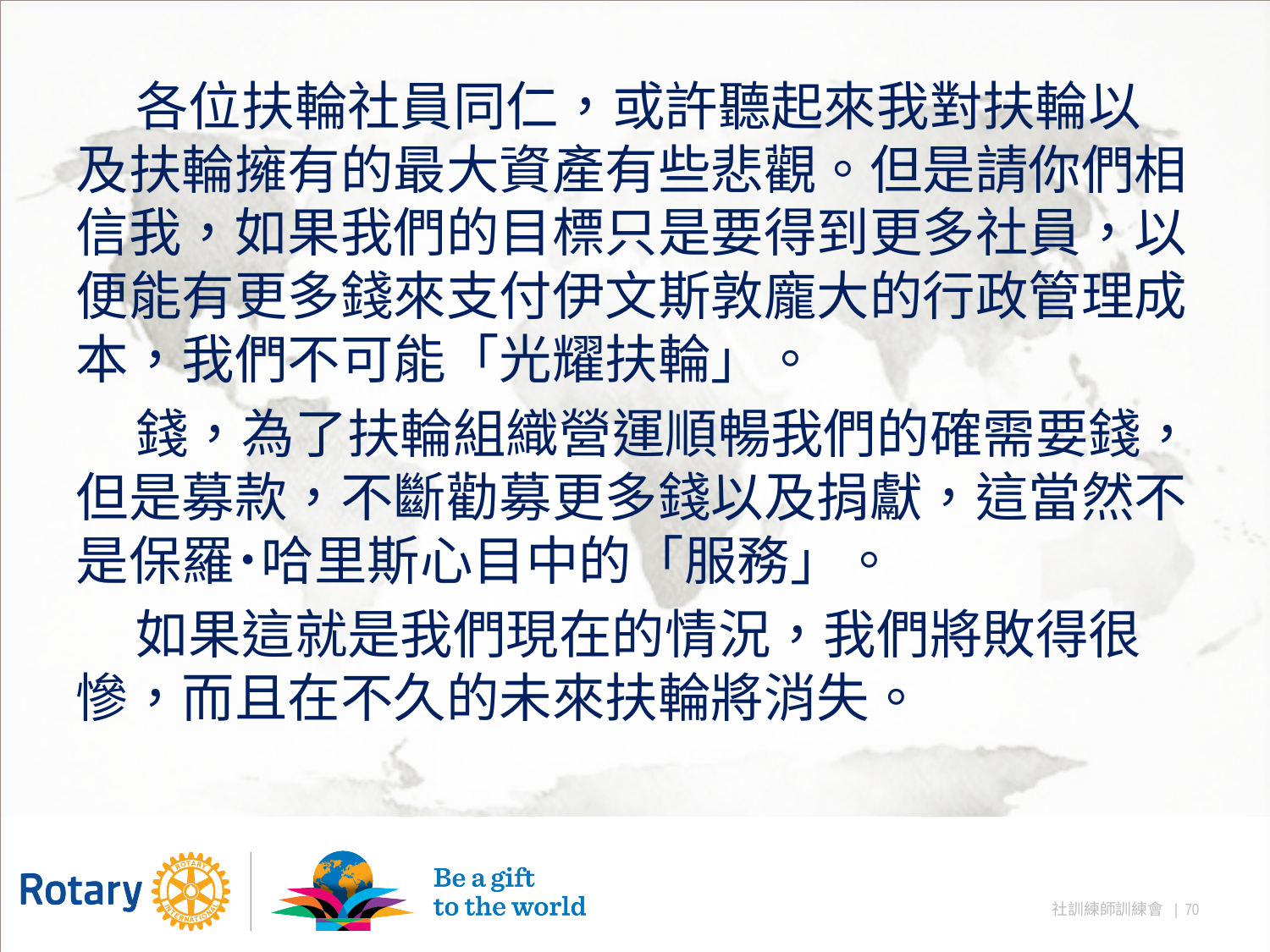

#
    各位扶輪社員同仁，或許聽起來我對扶輪以及扶輪擁有的最大資產有些悲觀。但是請你們相信我，如果我們的目標只是要得到更多社員，以便能有更多錢來支付伊文斯敦龐大的行政管理成本，我們不可能「光耀扶輪」。
    錢，為了扶輪組織營運順暢我們的確需要錢，但是募款，不斷勸募更多錢以及捐獻，這當然不是保羅˙哈里斯心目中的「服務」。
    如果這就是我們現在的情況，我們將敗得很慘，而且在不久的未來扶輪將消失。